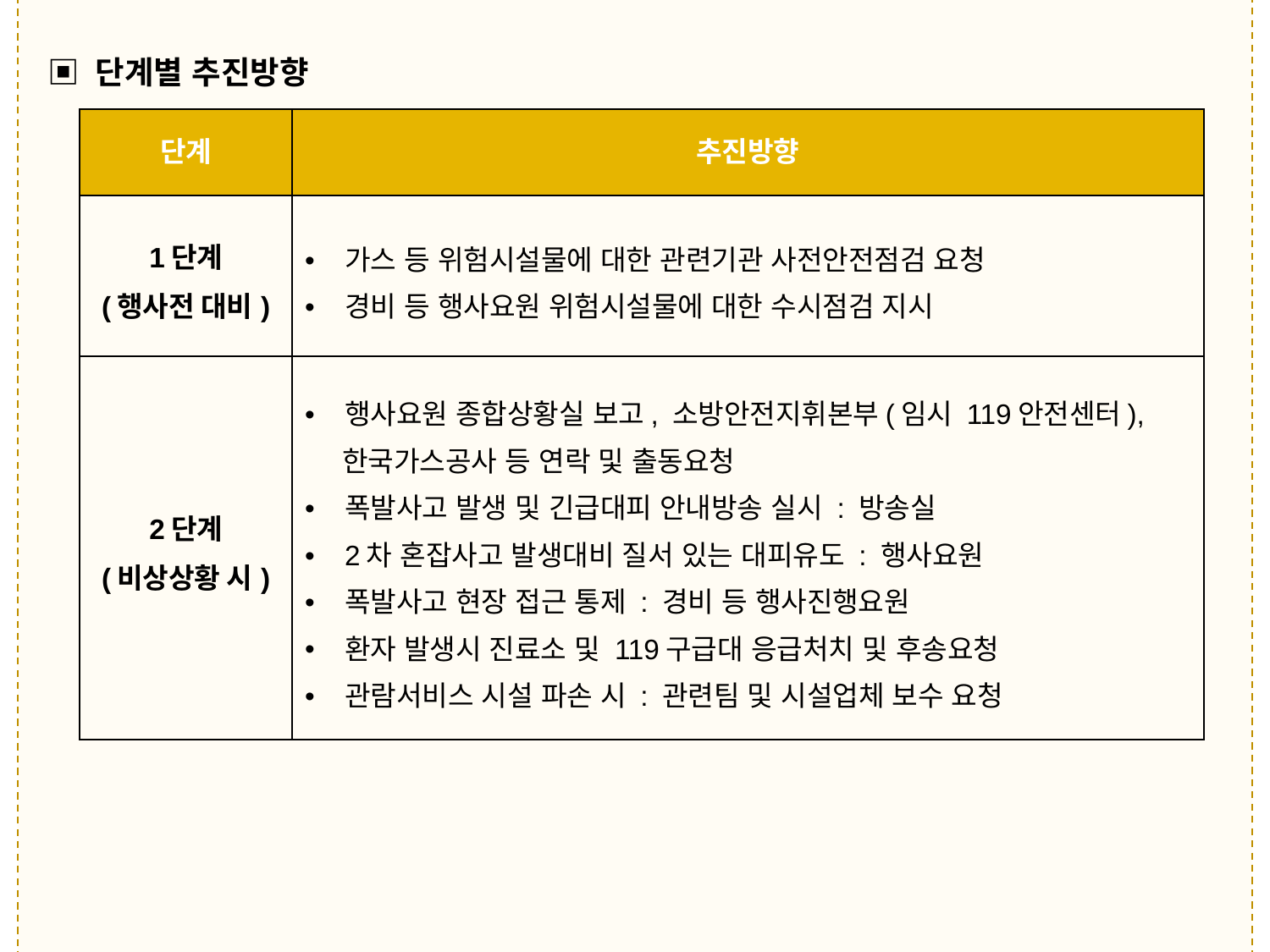

▣ 단계별 추진방향
| 단계 | 추진방향 |
| --- | --- |
| 1단계 (행사전 대비) | 가스 등 위험시설물에 대한 관련기관 사전안전점검 요청 경비 등 행사요원 위험시설물에 대한 수시점검 지시 |
| 2단계 (비상상황 시) | 행사요원 종합상황실 보고, 소방안전지휘본부(임시 119안전센터), 한국가스공사 등 연락 및 출동요청 폭발사고 발생 및 긴급대피 안내방송 실시 : 방송실 2차 혼잡사고 발생대비 질서 있는 대피유도 : 행사요원 폭발사고 현장 접근 통제 : 경비 등 행사진행요원 환자 발생시 진료소 및 119구급대 응급처치 및 후송요청 관람서비스 시설 파손 시 : 관련팀 및 시설업체 보수 요청 |